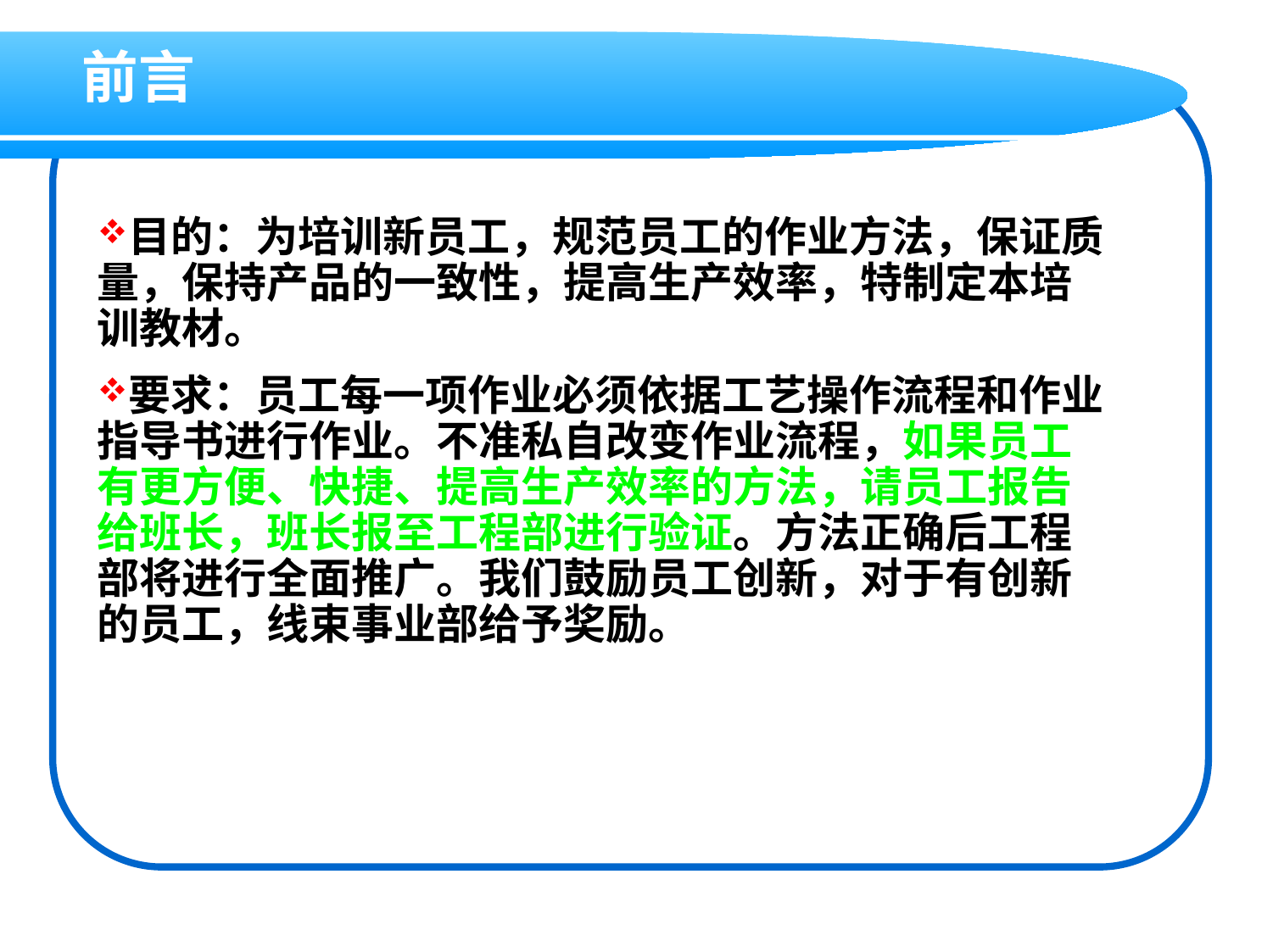

前言
目的：为培训新员工，规范员工的作业方法，保证质量，保持产品的一致性，提高生产效率，特制定本培训教材。
要求：员工每一项作业必须依据工艺操作流程和作业指导书进行作业。不准私自改变作业流程，如果员工有更方便、快捷、提高生产效率的方法，请员工报告给班长，班长报至工程部进行验证。方法正确后工程部将进行全面推广。我们鼓励员工创新，对于有创新的员工，线束事业部给予奖励。